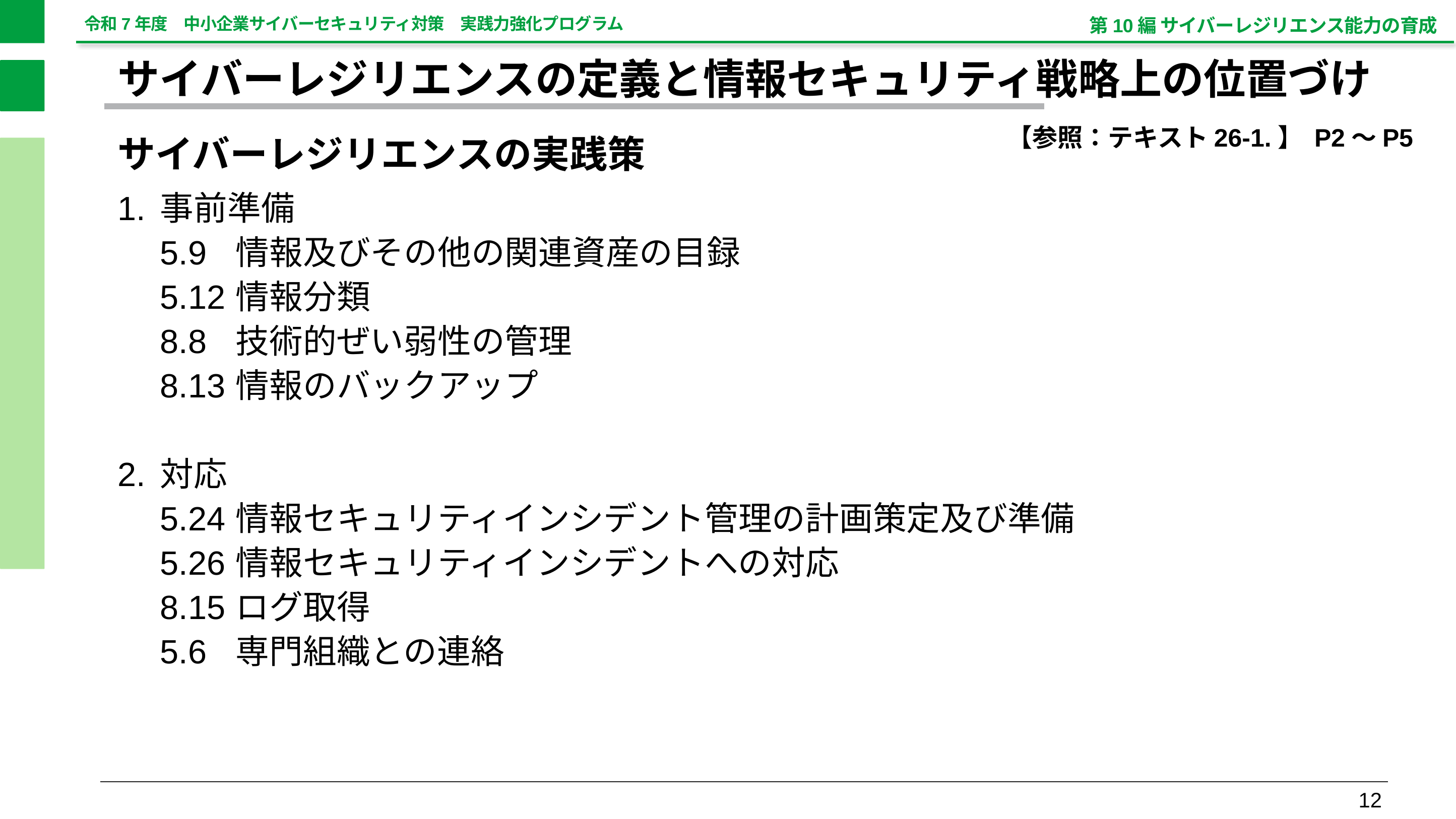

第10編 サイバーレジリエンス能力の育成
サイバーレジリエンスの定義と情報セキュリティ戦略上の位置づけ
【参照：テキスト26-1.】 P2～P5

サイバーレジリエンスの実践策
事前準備
5.9	情報及びその他の関連資産の目録
5.12	情報分類
8.8	技術的ぜい弱性の管理
8.13	情報のバックアップ

対応
5.24	情報セキュリティインシデント管理の計画策定及び準備
5.26	情報セキュリティインシデントへの対応
8.15	ログ取得
5.6	専門組織との連絡